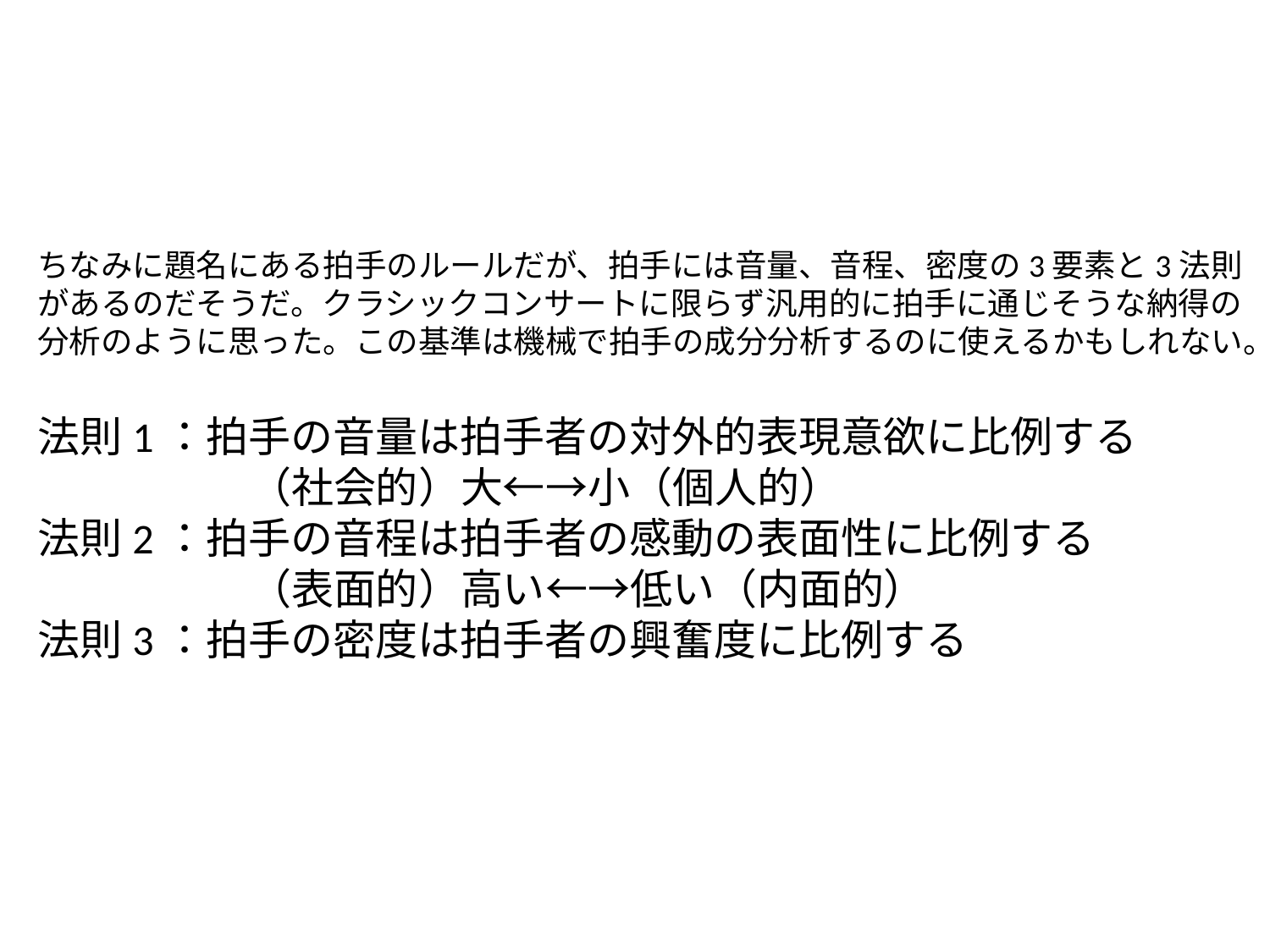

#
ちなみに題名にある拍手のルールだが、拍手には音量、音程、密度の3要素と3法則があるのだそうだ。クラシックコンサートに限らず汎用的に拍手に通じそうな納得の分析のように思った。この基準は機械で拍手の成分分析するのに使えるかもしれない。

法則1：拍手の音量は拍手者の対外的表現意欲に比例する
　　　　　（社会的）大←→小（個人的）
法則2：拍手の音程は拍手者の感動の表面性に比例する
　　　　　（表面的）高い←→低い（内面的）
法則3：拍手の密度は拍手者の興奮度に比例する